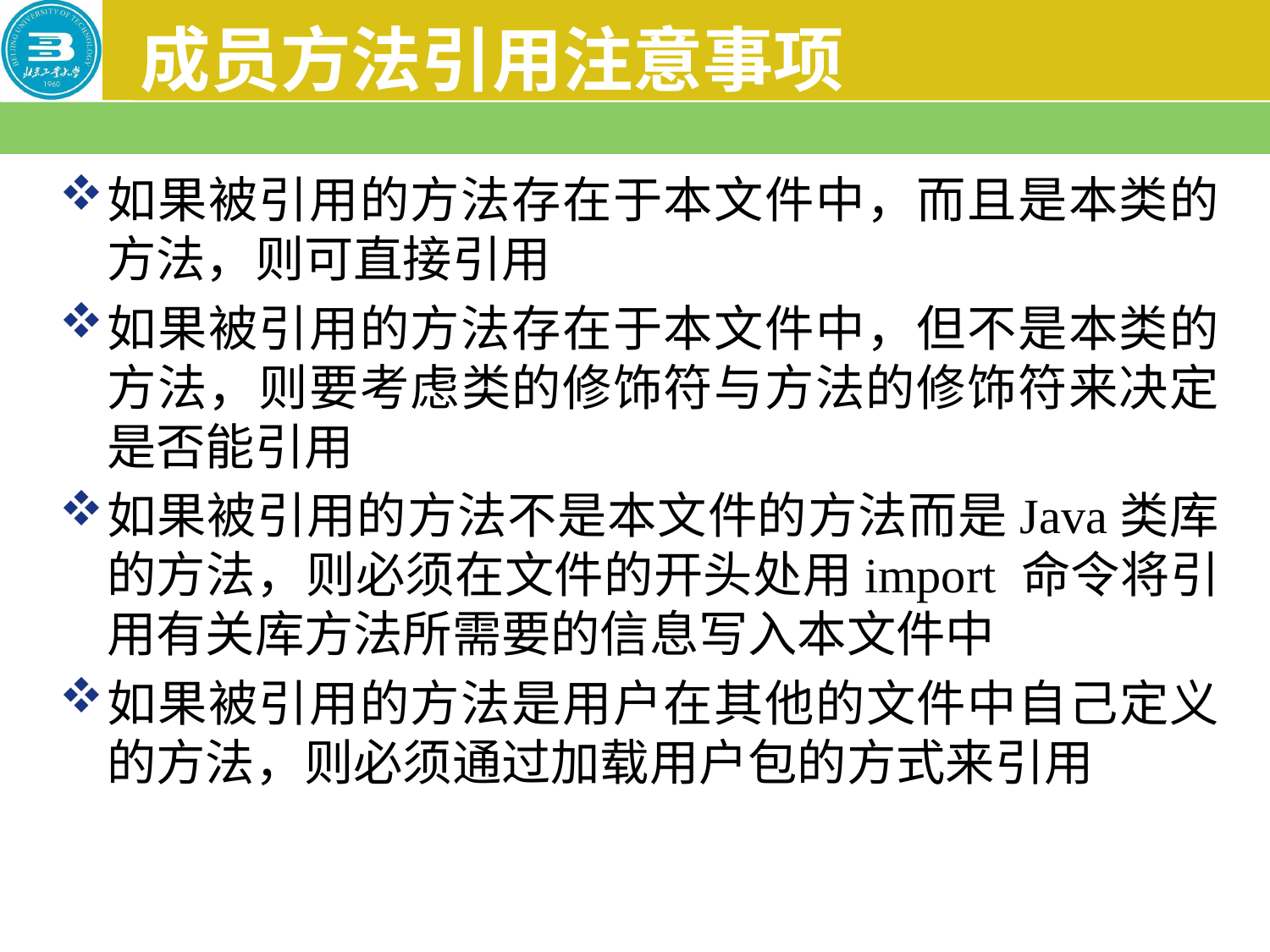

# 成员方法引用注意事项
如果被引用的方法存在于本文件中，而且是本类的方法，则可直接引用
如果被引用的方法存在于本文件中，但不是本类的方法，则要考虑类的修饰符与方法的修饰符来决定是否能引用
如果被引用的方法不是本文件的方法而是Java类库的方法，则必须在文件的开头处用import 命令将引用有关库方法所需要的信息写入本文件中
如果被引用的方法是用户在其他的文件中自己定义的方法，则必须通过加载用户包的方式来引用